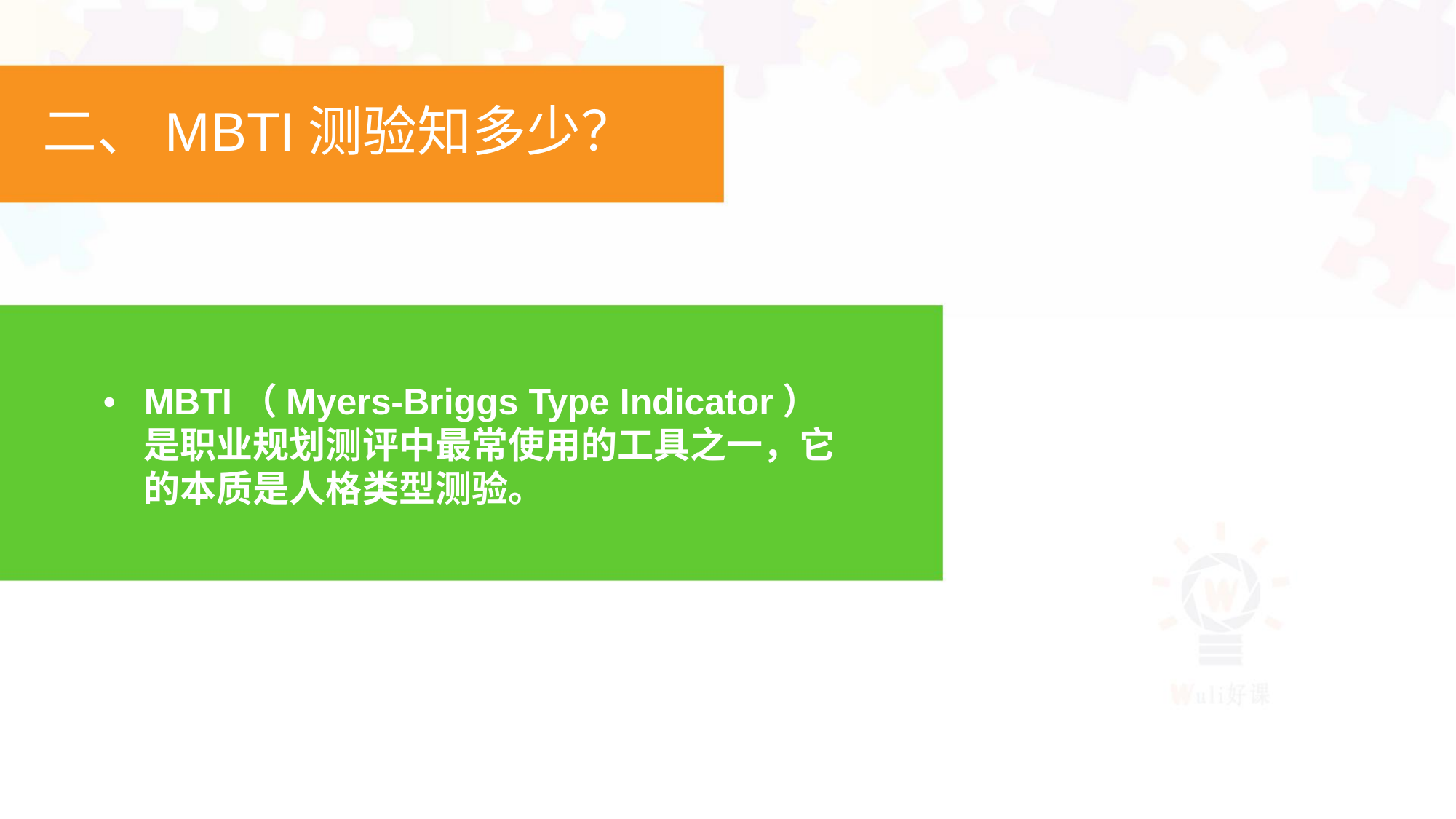

二、MBTI测验知多少？
• MBTI（Myers-Briggs Type Indicator）
是职业规划测评中最常使用的工具之一，它
的本质是人格类型测验。